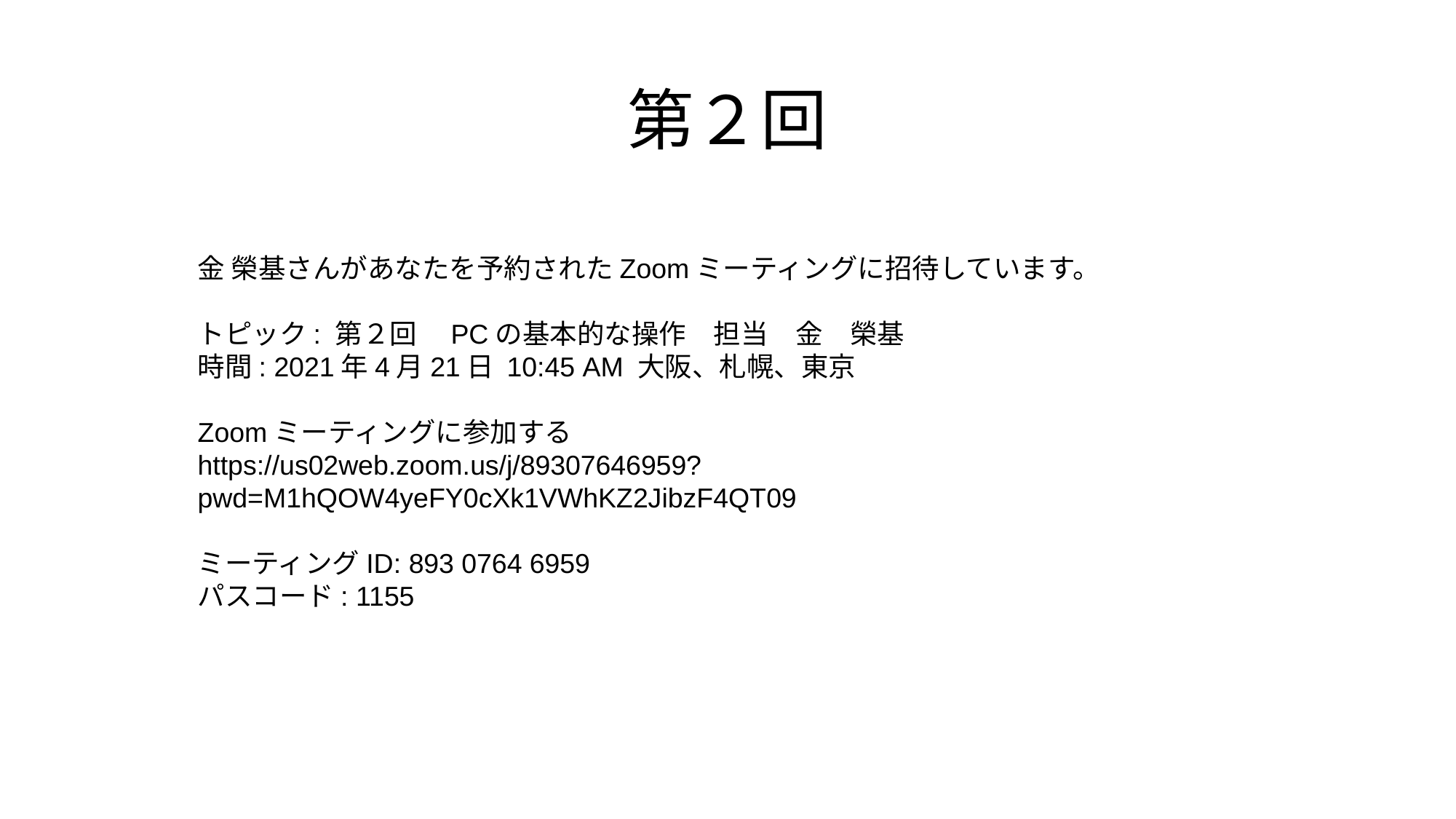

# 第２回
金 榮基さんがあなたを予約されたZoomミーティングに招待しています。

トピック: 第２回　PCの基本的な操作　担当　金　榮基
時間: 2021年4月21日 10:45 AM 大阪、札幌、東京

Zoomミーティングに参加する
https://us02web.zoom.us/j/89307646959?pwd=M1hQOW4yeFY0cXk1VWhKZ2JibzF4QT09

ミーティングID: 893 0764 6959
パスコード: 1155